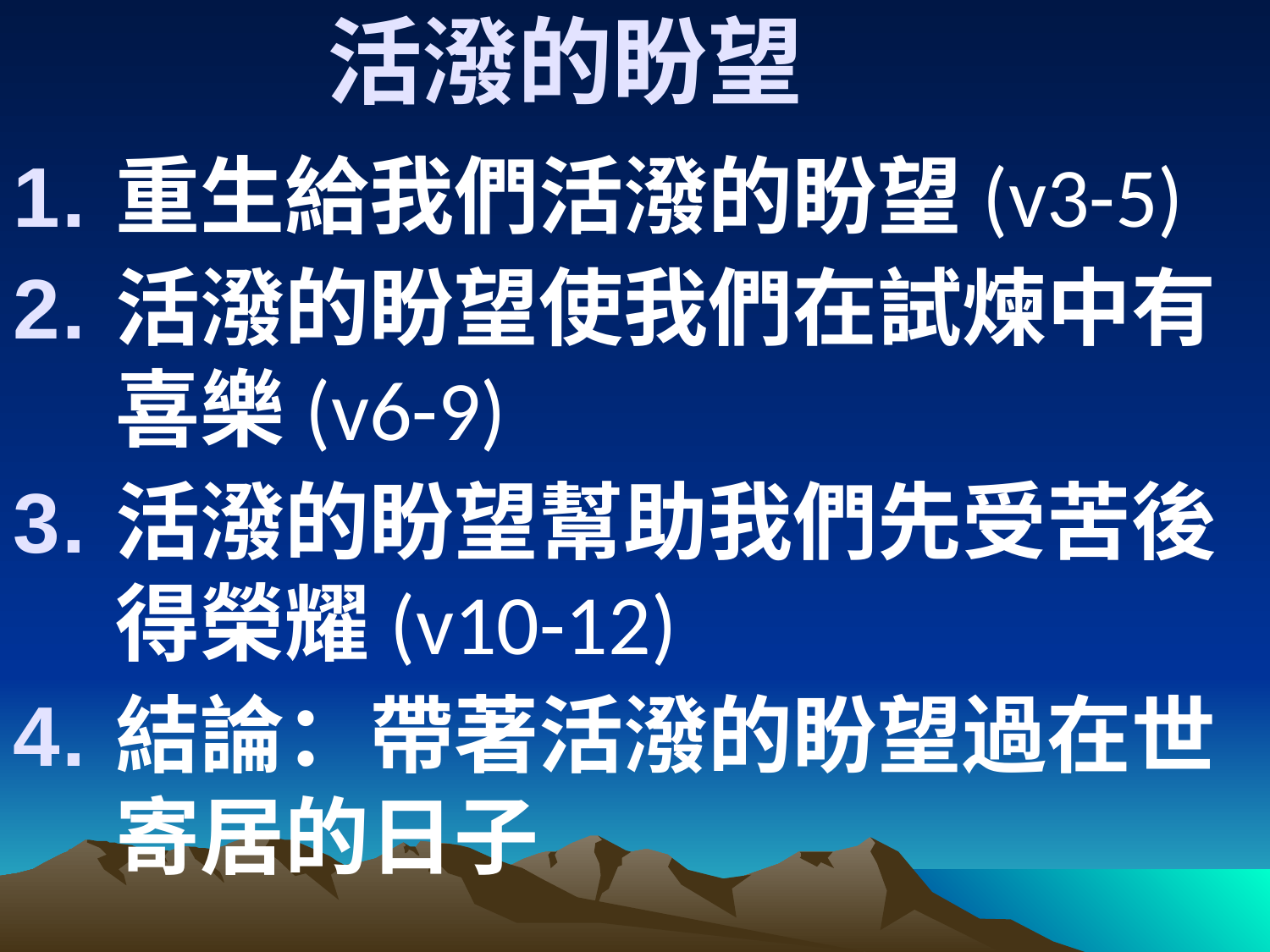

# 活潑的盼望
重生給我們活潑的盼望(v3-5)
活潑的盼望使我們在試煉中有喜樂(v6-9)
活潑的盼望幫助我們先受苦後得榮耀(v10-12)
結論：帶著活潑的盼望過在世寄居的日子